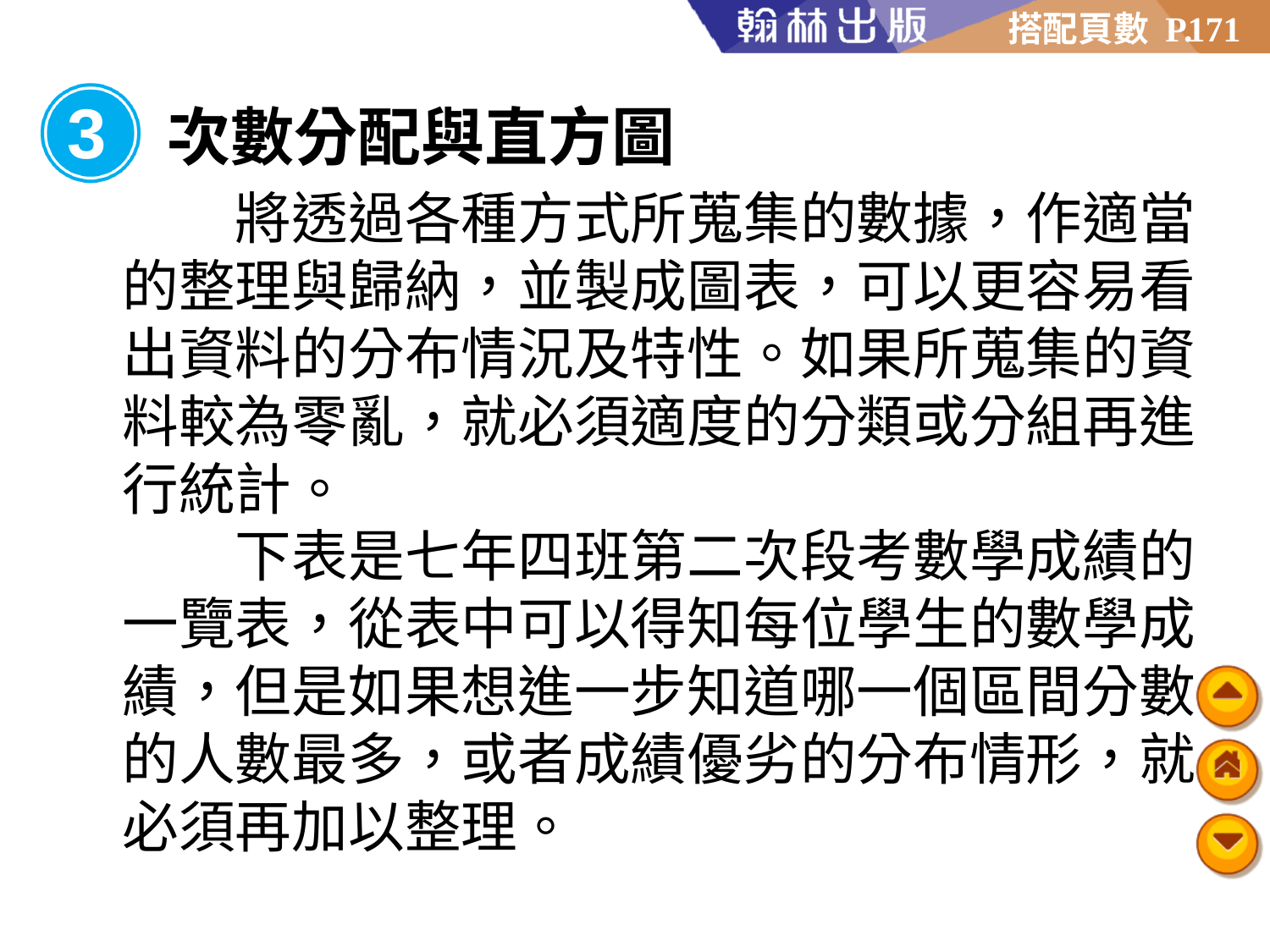

171
3
次數分配與直方圖
　　將透過各種方式所蒐集的數據，作適當的整理與歸納，並製成圖表，可以更容易看出資料的分布情況及特性。如果所蒐集的資料較為零亂，就必須適度的分類或分組再進行統計。
　　下表是七年四班第二次段考數學成績的一覽表，從表中可以得知每位學生的數學成績，但是如果想進一步知道哪一個區間分數的人數最多，或者成績優劣的分布情形，就必須再加以整理。